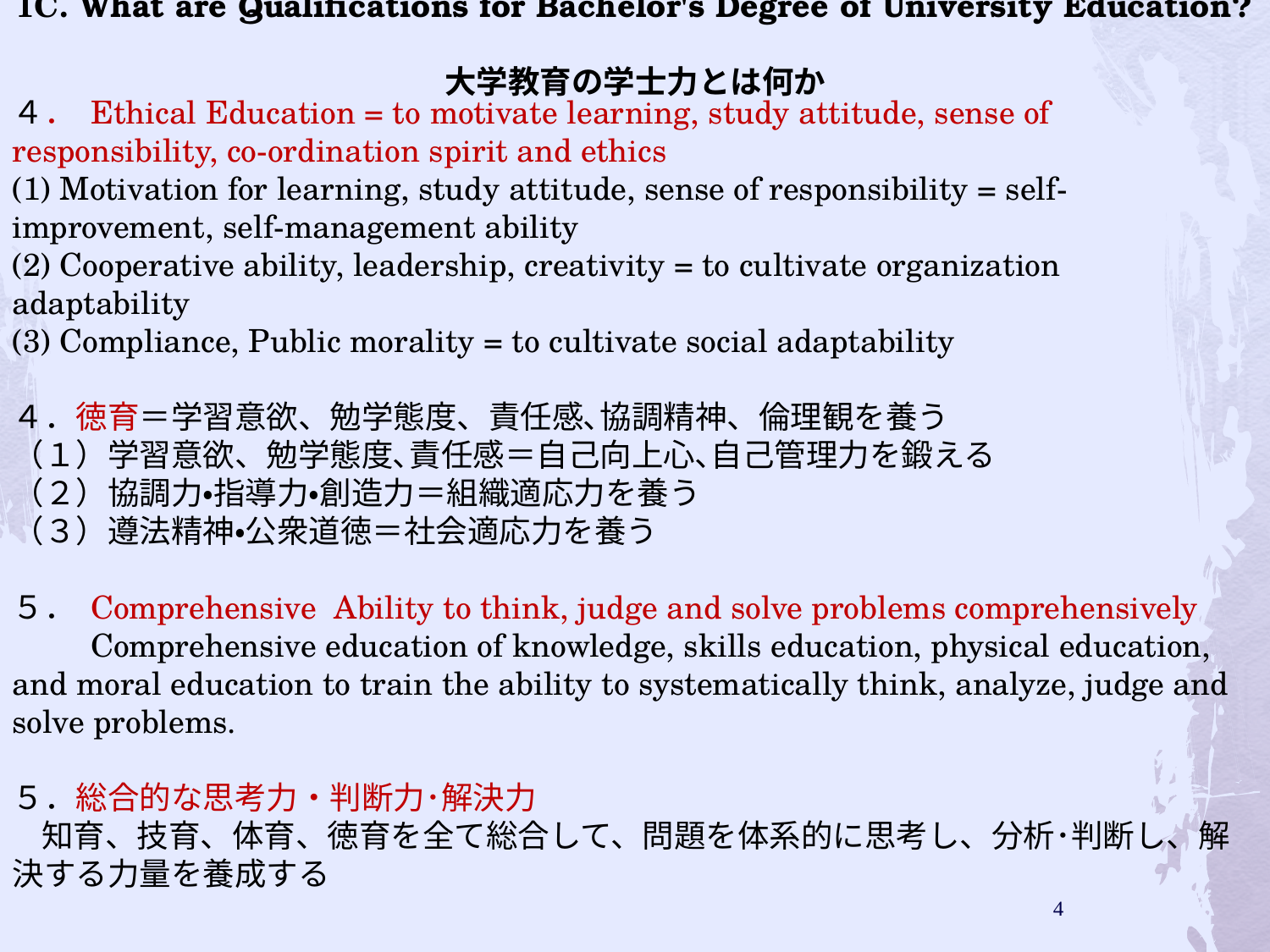

# 1C. What are Qualifications for Bachelor's Degree of University Education? 大学教育の学士力とは何か
４． Ethical Education = to motivate learning, study attitude, sense of responsibility, co-ordination spirit and ethics
(1) Motivation for learning, study attitude, sense of responsibility = self-improvement, self-management ability
(2) Cooperative ability, leadership, creativity = to cultivate organization adaptability
(3) Compliance, Public morality = to cultivate social adaptability

４．徳育＝学習意欲、勉学態度、責任感､協調精神、倫理観を養う
（１）学習意欲、勉学態度､責任感＝自己向上心､自己管理力を鍛える
（２）協調力・指導力・創造力＝組織適応力を養う
（３）遵法精神・公衆道徳＝社会適応力を養う

５． Comprehensive  Ability to think, judge and solve problems comprehensively
　　 Comprehensive education of knowledge, skills education, physical education, and moral education to train the ability to systematically think, analyze, judge and solve problems.

５．総合的な思考力・判断力･解決力
   知育、技育、体育、徳育を全て総合して、問題を体系的に思考し、分析･判断し、解決する力量を養成する

4